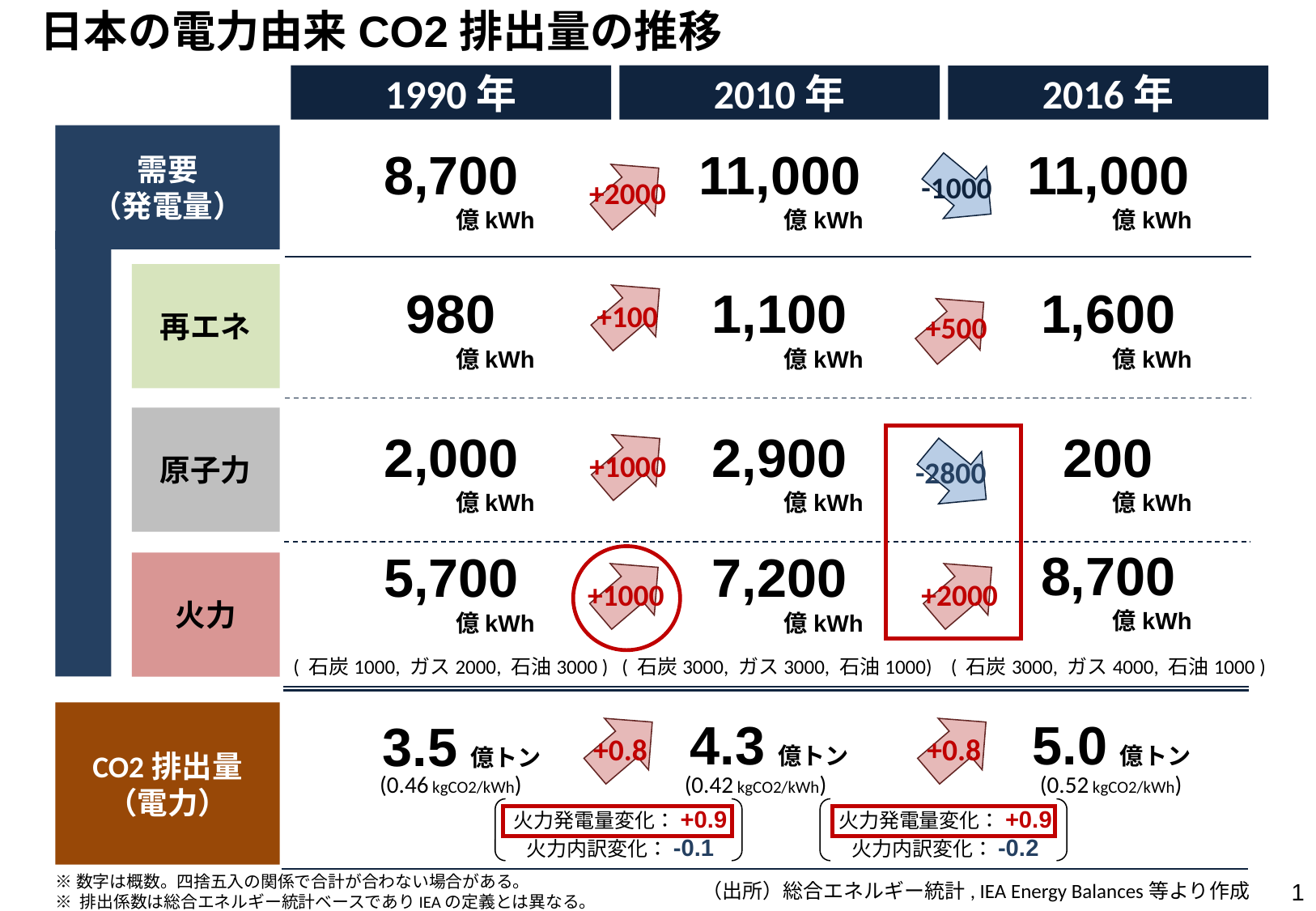

日本の電力由来CO2排出量の推移
1990年
2010年
2016年
需要
（発電量）
8,700
億kWh
11,000
億kWh
11,000
億kWh

-1000
+2000

再エネ

+100

980
億kWh
1,100
億kWh
1,600
億kWh
+500
原子力

2,000
億kWh
2,900
億kWh
200
億kWh
+1000

-2800

火力
8,700
億kWh

5,700
億kWh
7,200
億kWh
+1000
+2000
( 石炭1000, ガス2000, 石油3000 )
( 石炭3000, ガス3000, 石油1000)
( 石炭3000, ガス4000, 石油1000 )
CO2排出量
（電力）
4.3億トン
5.0億トン

3.5億トン
+0.8
+0.8
(0.46 kgCO2/kWh)
(0.42 kgCO2/kWh)
(0.52 kgCO2/kWh)

火力発電量変化：+0.9
火力内訳変化：-0.1
火力発電量変化：+0.9
火力内訳変化：-0.2

（出所）総合エネルギー統計, IEA Energy Balances等より作成
1
※数字は概数。四捨五入の関係で合計が合わない場合がある。
※ 排出係数は総合エネルギー統計ベースでありIEAの定義とは異なる。